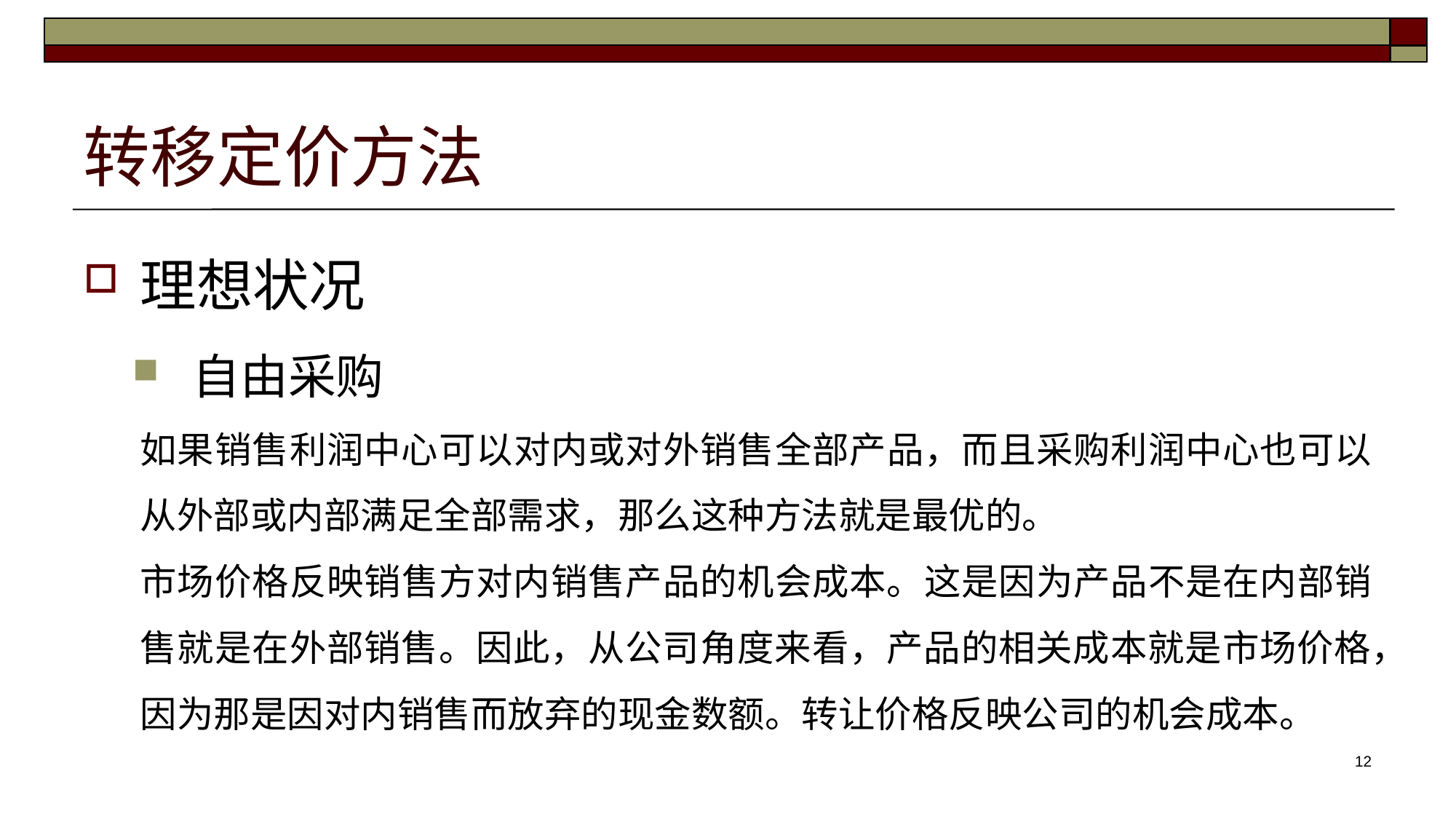

# 转移定价方法
理想状况
自由采购
如果销售利润中心可以对内或对外销售全部产品，而且采购利润中心也可以从外部或内部满足全部需求，那么这种方法就是最优的。
市场价格反映销售方对内销售产品的机会成本。这是因为产品不是在内部销售就是在外部销售。因此，从公司角度来看，产品的相关成本就是市场价格，因为那是因对内销售而放弃的现金数额。转让价格反映公司的机会成本。
12